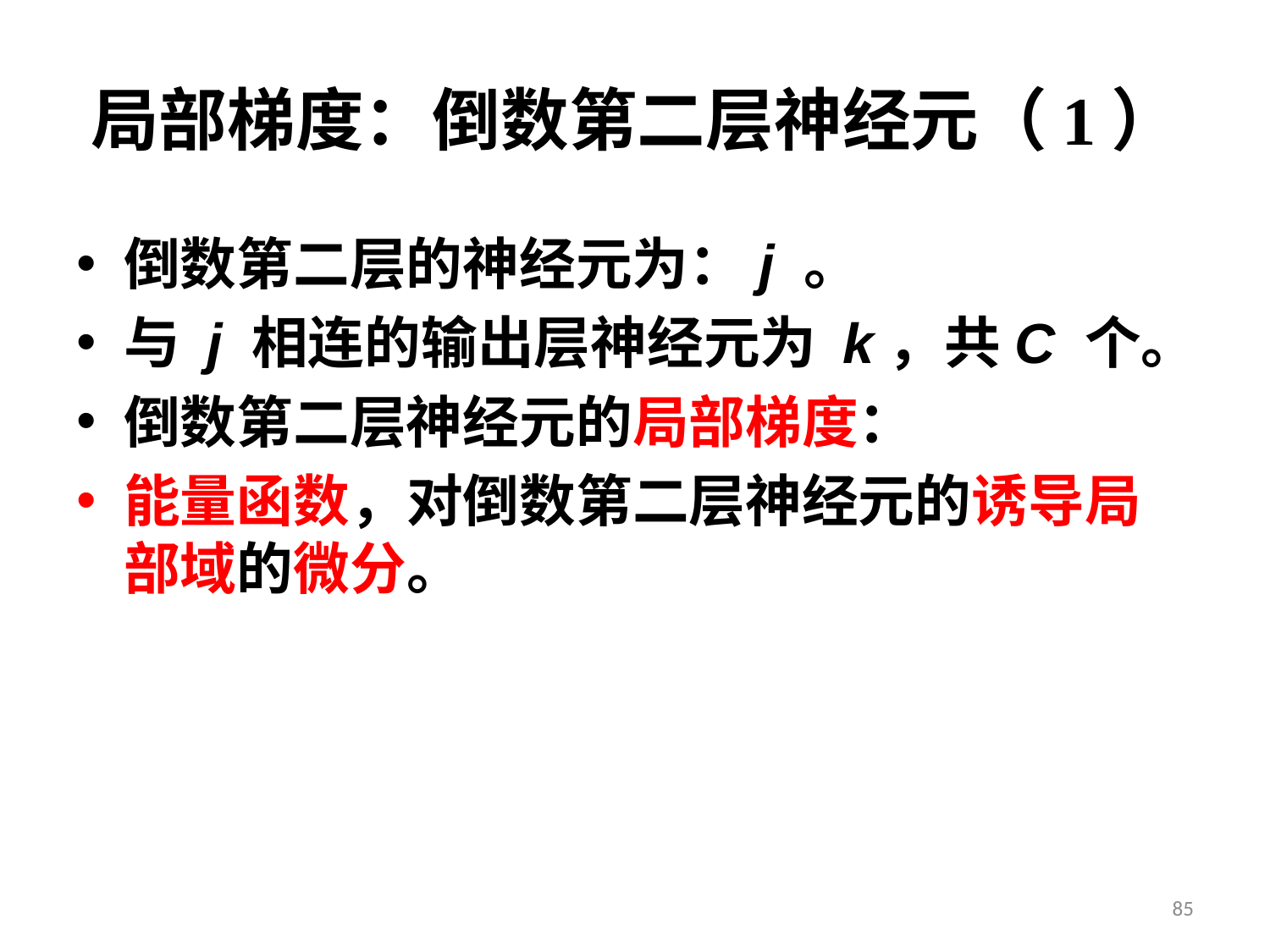

# 局部梯度：倒数第二层神经元（1）
倒数第二层的神经元为：j 。
与 j 相连的输出层神经元为 k，共C 个。
倒数第二层神经元的局部梯度：
能量函数，对倒数第二层神经元的诱导局部域的微分。
85